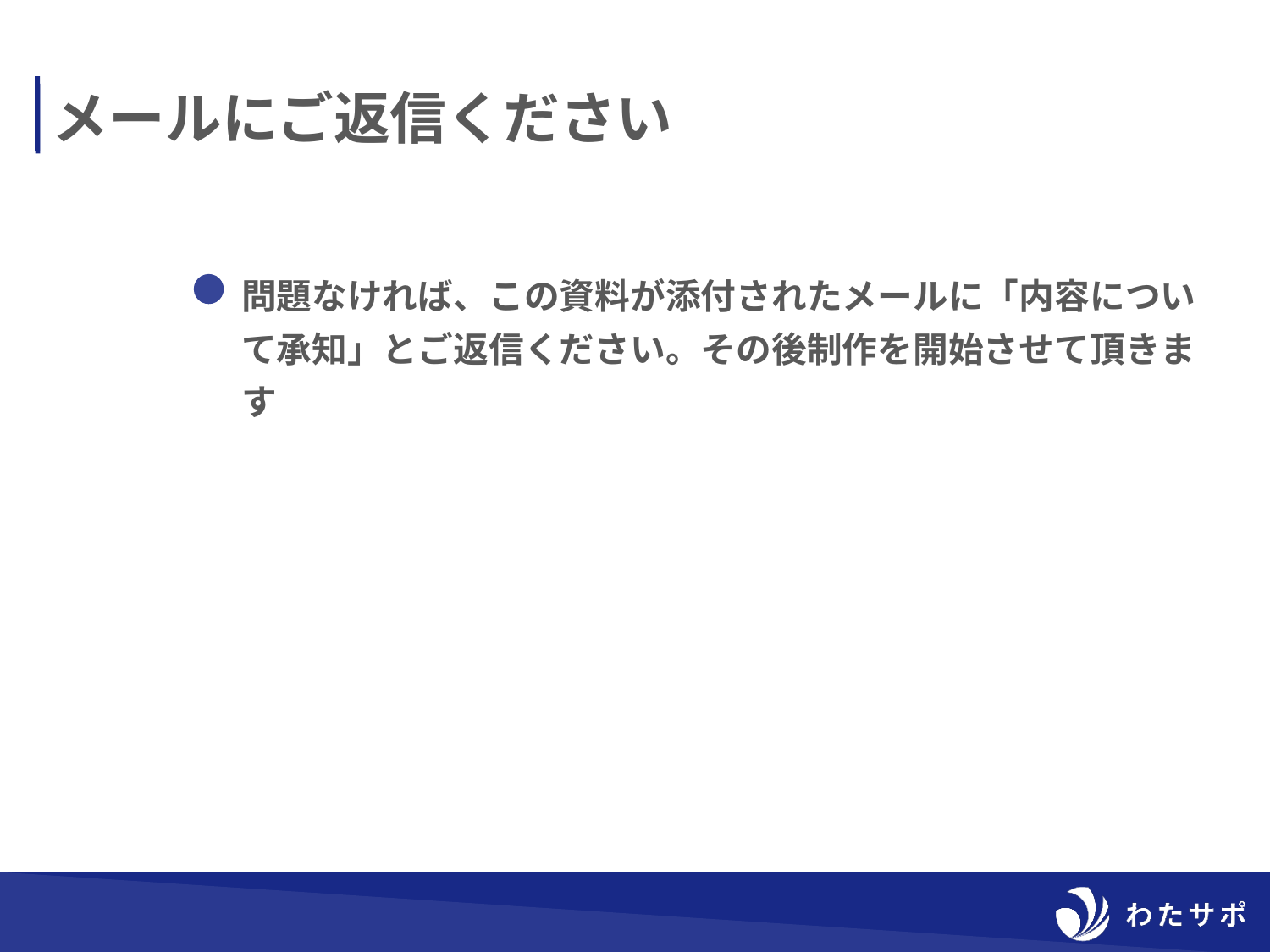

メールにご返信ください

問題なければ、この資料が添付されたメールに「内容について承知」とご返信ください。その後制作を開始させて頂きます